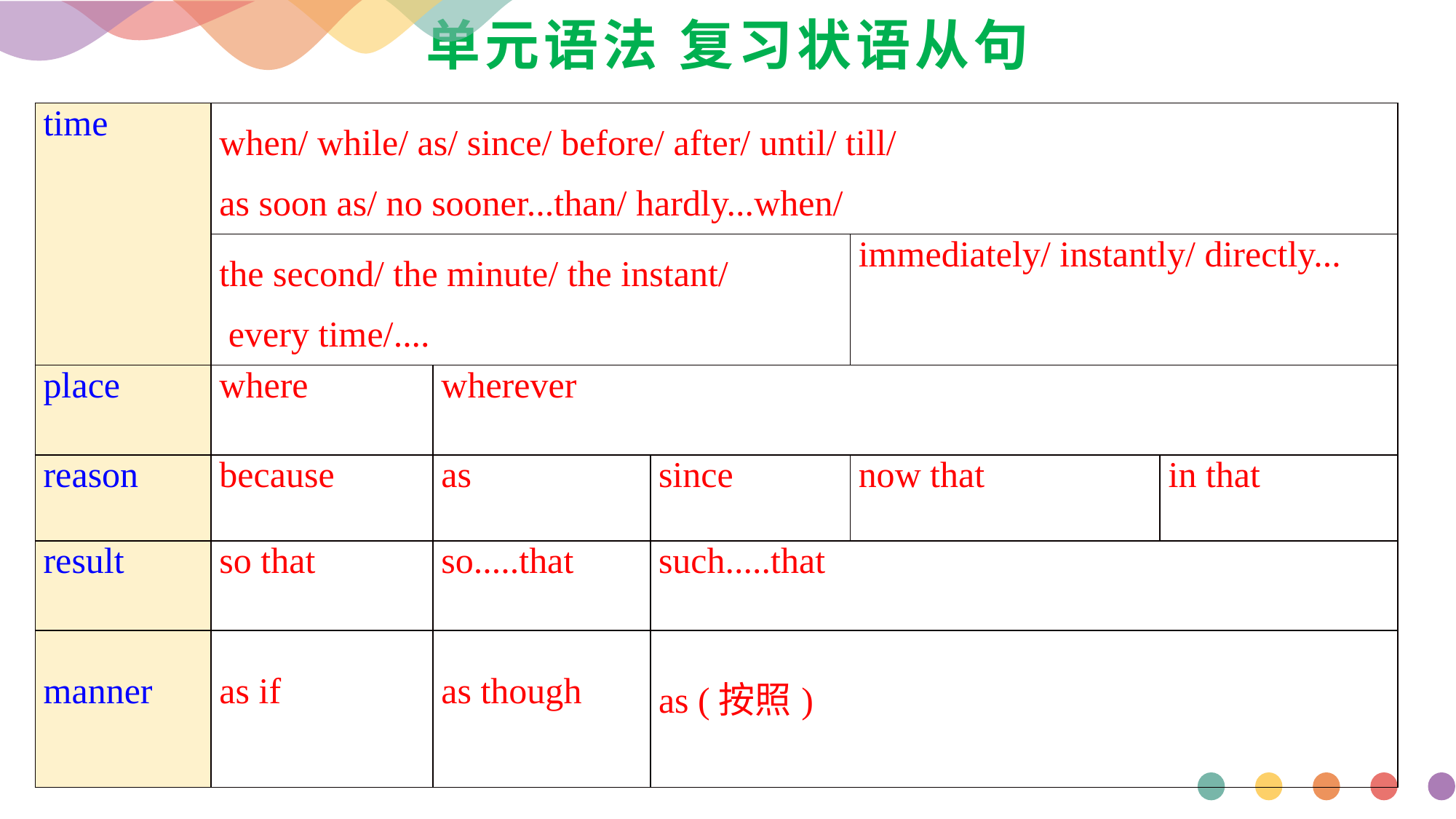

# 单元语法 复习状语从句
| time | when/ while/ as/ since/ before/ after/ until/ till/ as soon as/ no sooner...than/ hardly...when/ |  |  |  |  |
| --- | --- | --- | --- | --- | --- |
|  | the second/ the minute/ the instant/ every time/.... |  |  | immediately/ instantly/ directly... |  |
| place | where | wherever |  |  |  |
| reason | because | as | since | now that | in that |
| result | so that | so.....that | such.....that |  |  |
| manner | as if | as though | as (按照) |  |  |